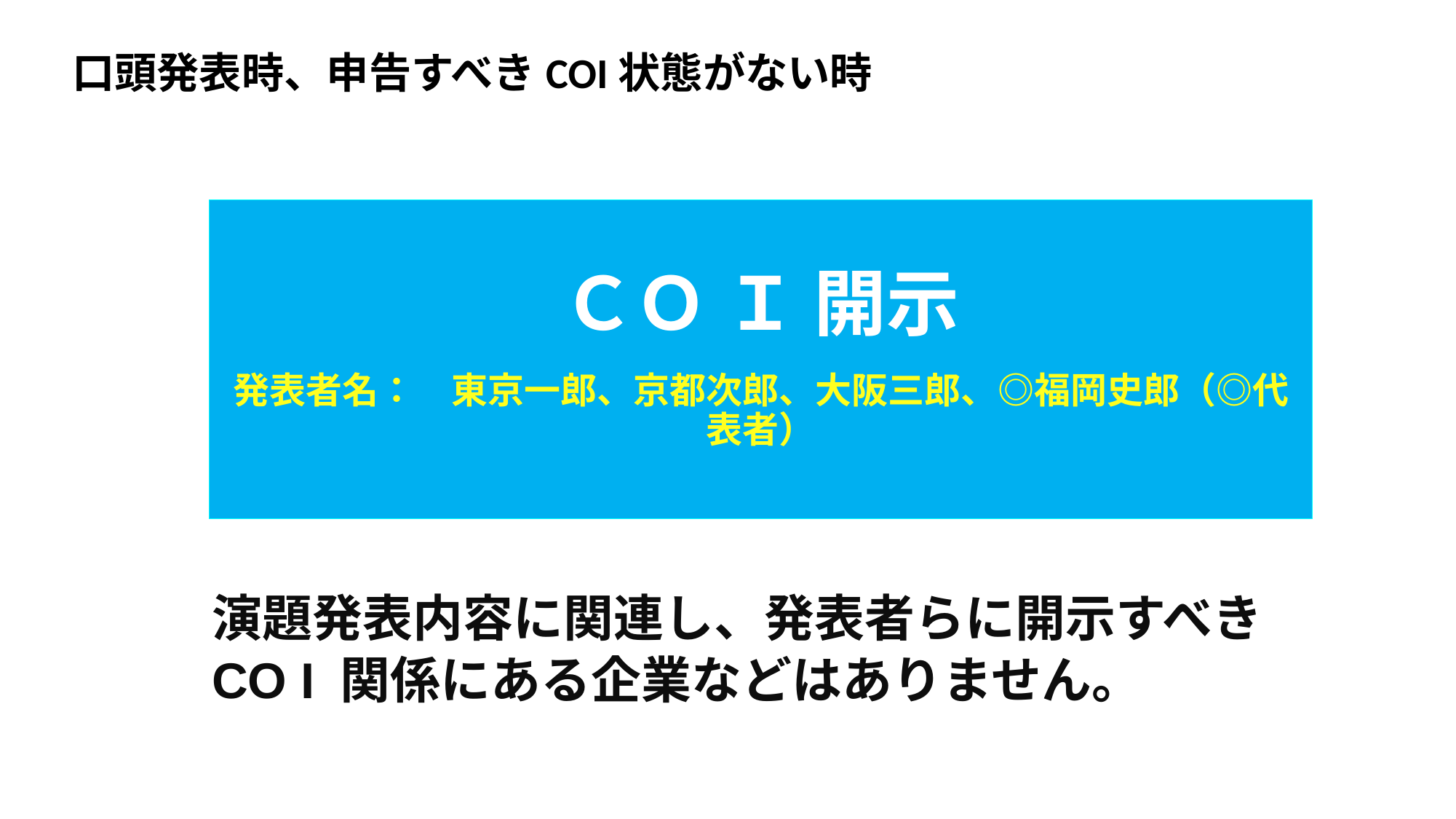

口頭発表時、申告すべきCOI状態がない時
# ＣＯ Ｉ 開示 　 発表者名：　東京一郎、京都次郎、大阪三郎、◎福岡史郎（◎代表者）

演題発表内容に関連し、発表者らに開示すべき
CO I 関係にある企業などはありません。